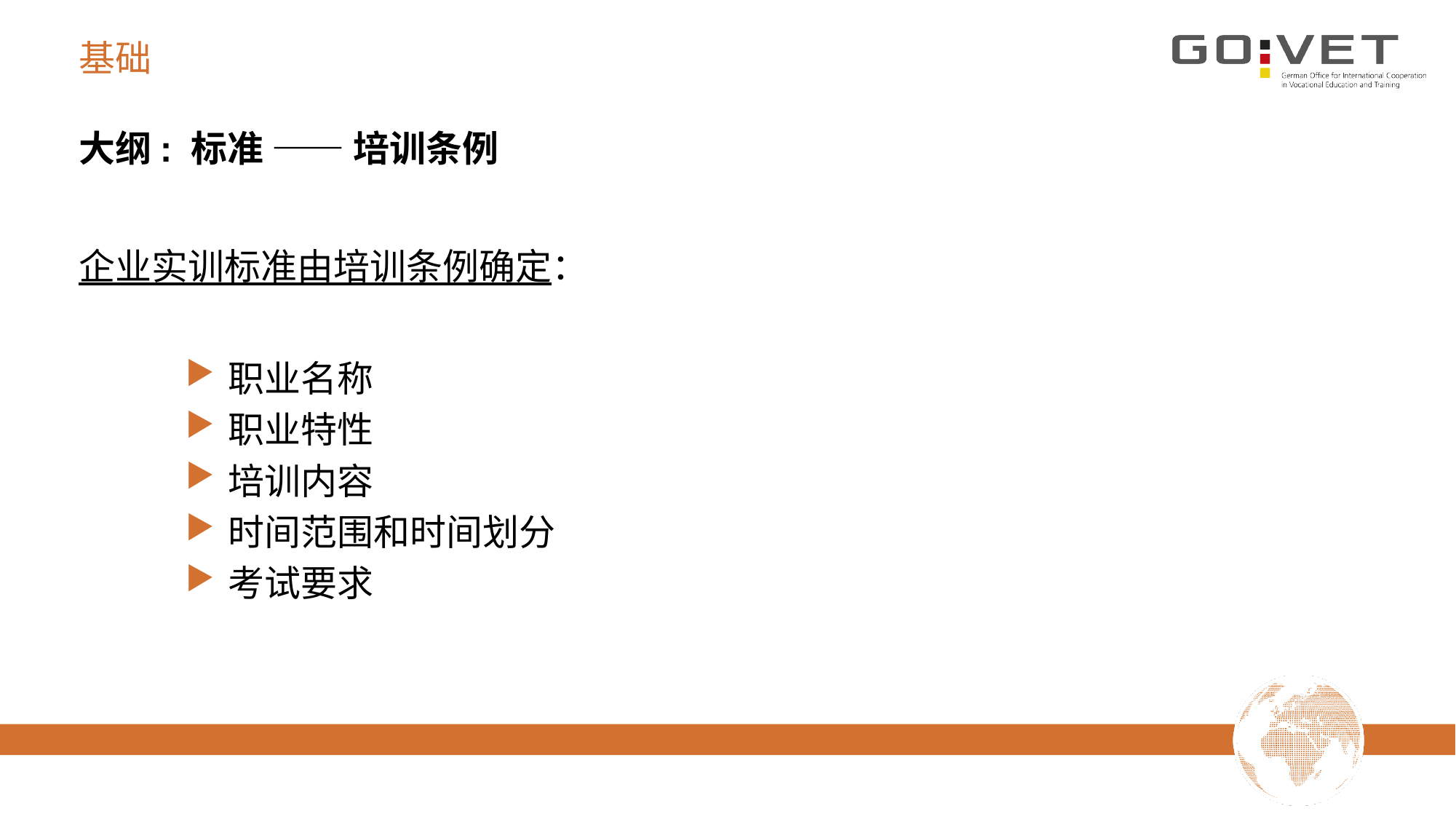

# 基础
大纲: 标准 —— 培训条例

企业实训标准由培训条例确定：

职业名称
职业特性
培训内容
时间范围和时间划分
考试要求